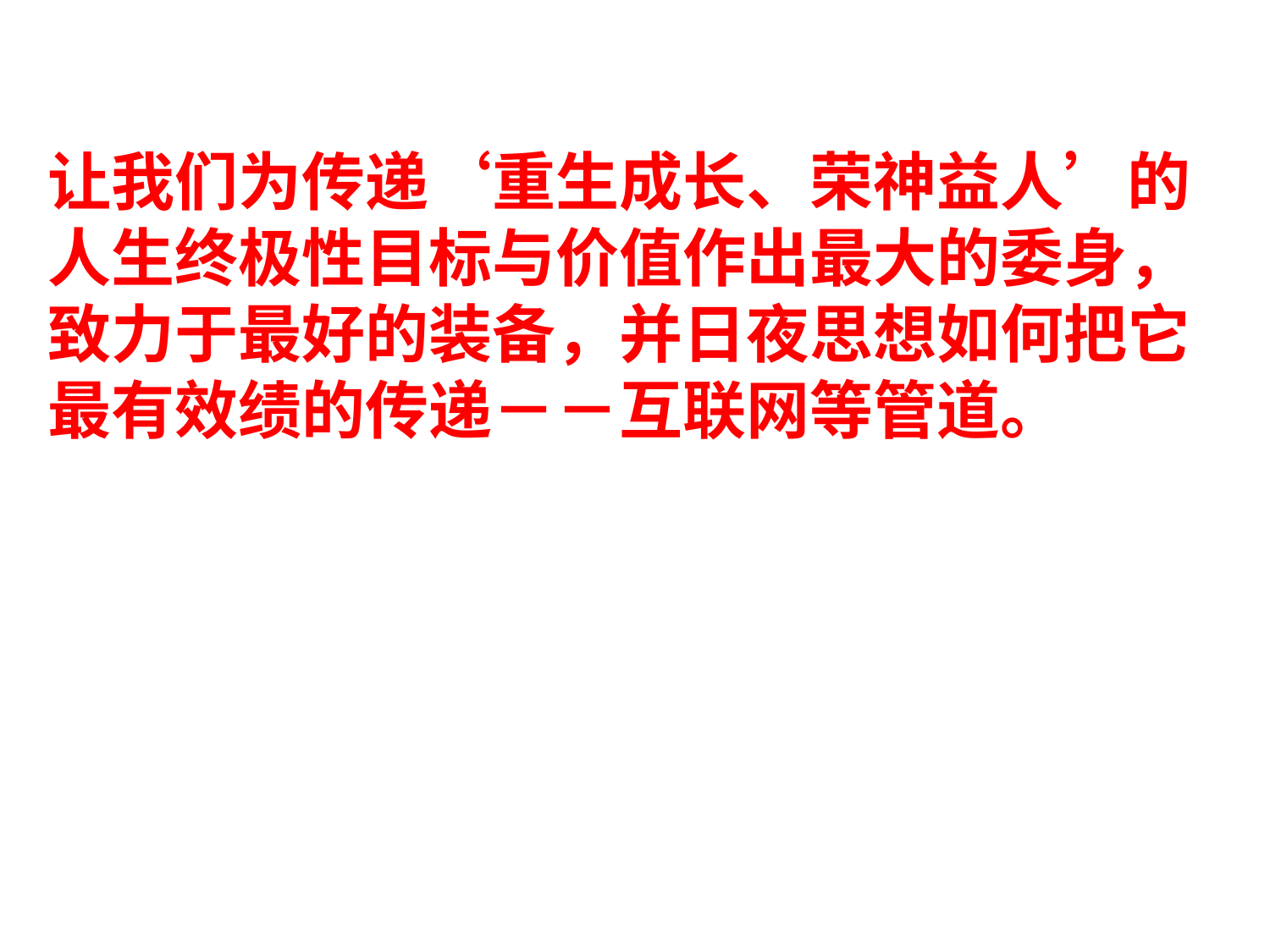

让我们为传递‘重生成长、荣神益人’的人生终极性目标与价值作出最大的委身，致力于最好的装备，并日夜思想如何把它最有效绩的传递－－互联网等管道。